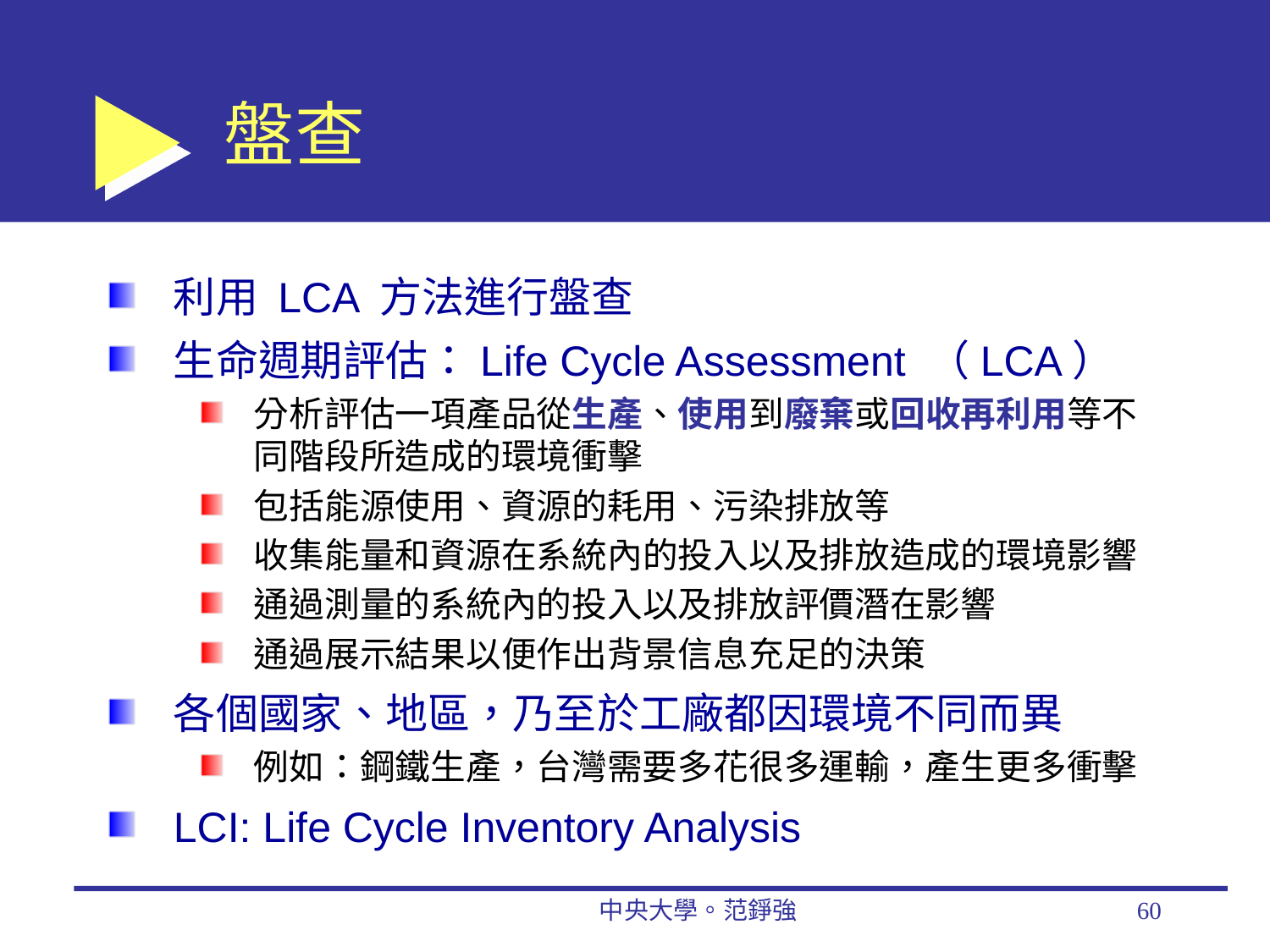

# 盤查
利用 LCA 方法進行盤查
生命週期評估：Life Cycle Assessment （LCA）
分析評估一項產品從生產、使用到廢棄或回收再利用等不同階段所造成的環境衝擊
包括能源使用、資源的耗用、污染排放等
收集能量和資源在系統內的投入以及排放造成的環境影響
通過測量的系統內的投入以及排放評價潛在影響
通過展示結果以便作出背景信息充足的決策
各個國家、地區，乃至於工廠都因環境不同而異
例如：鋼鐵生產，台灣需要多花很多運輸，產生更多衝擊
LCI: Life Cycle Inventory Analysis

中央大學。范錚強
60